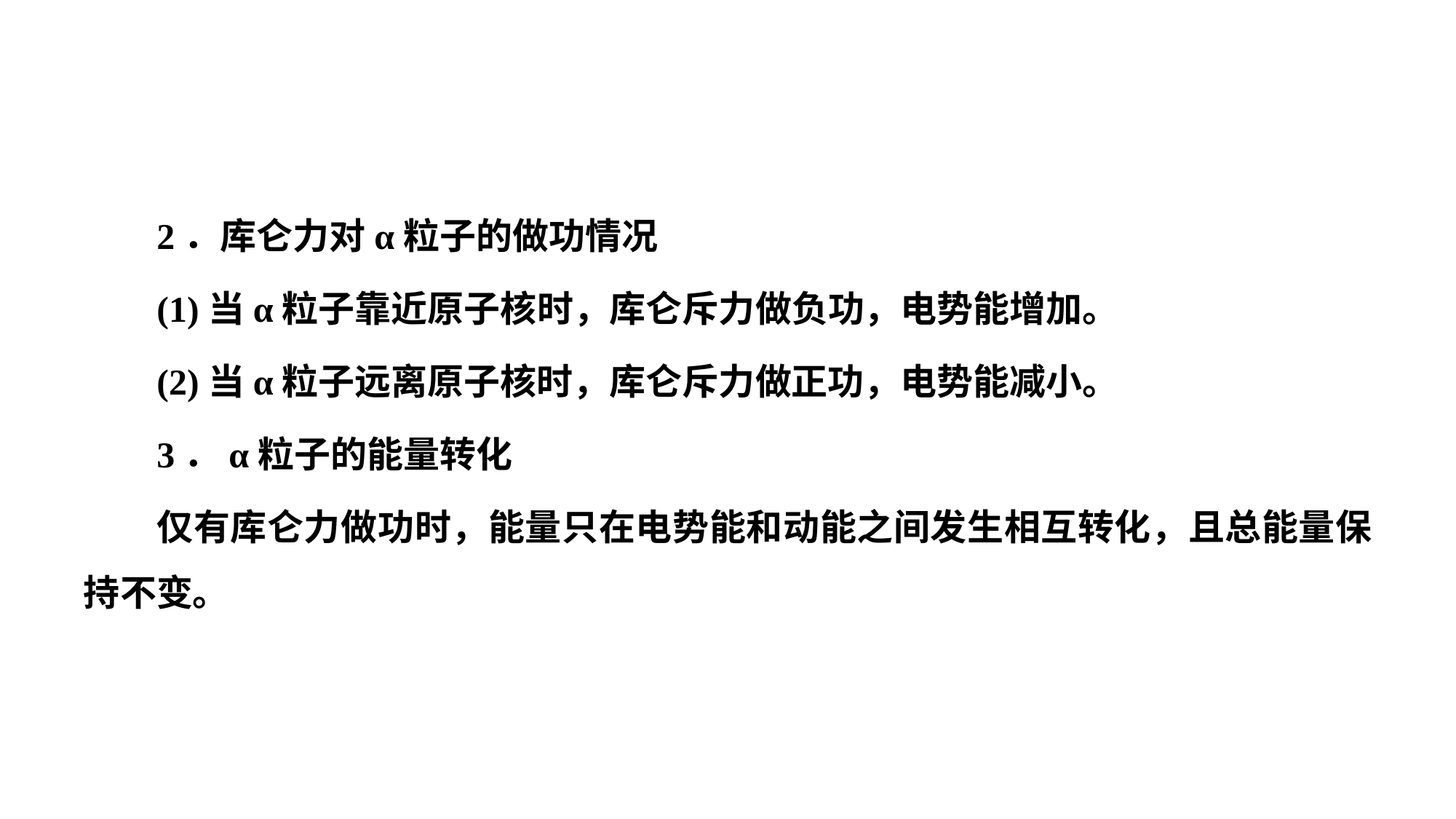

2．库仑力对α粒子的做功情况
(1)当α粒子靠近原子核时，库仑斥力做负功，电势能增加。
(2)当α粒子远离原子核时，库仑斥力做正功，电势能减小。
3．α粒子的能量转化
仅有库仑力做功时，能量只在电势能和动能之间发生相互转化，且总能量保持不变。